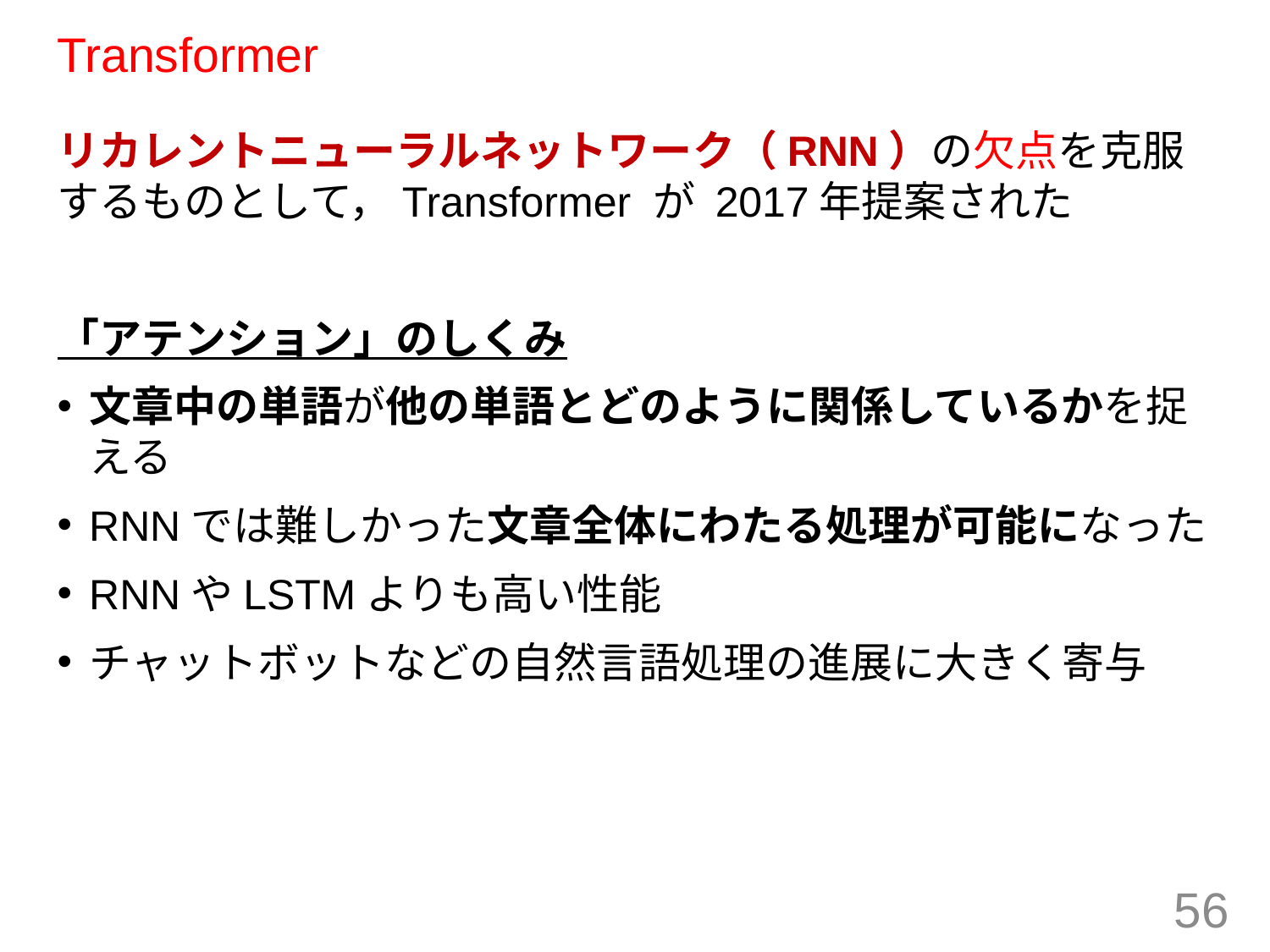

# Transformer
リカレントニューラルネットワーク（RNN）の欠点を克服するものとして，Transformer が 2017年提案された

「アテンション」のしくみ
文章中の単語が他の単語とどのように関係しているかを捉える
RNNでは難しかった文章全体にわたる処理が可能になった
RNNやLSTMよりも高い性能
チャットボットなどの自然言語処理の進展に大きく寄与

56